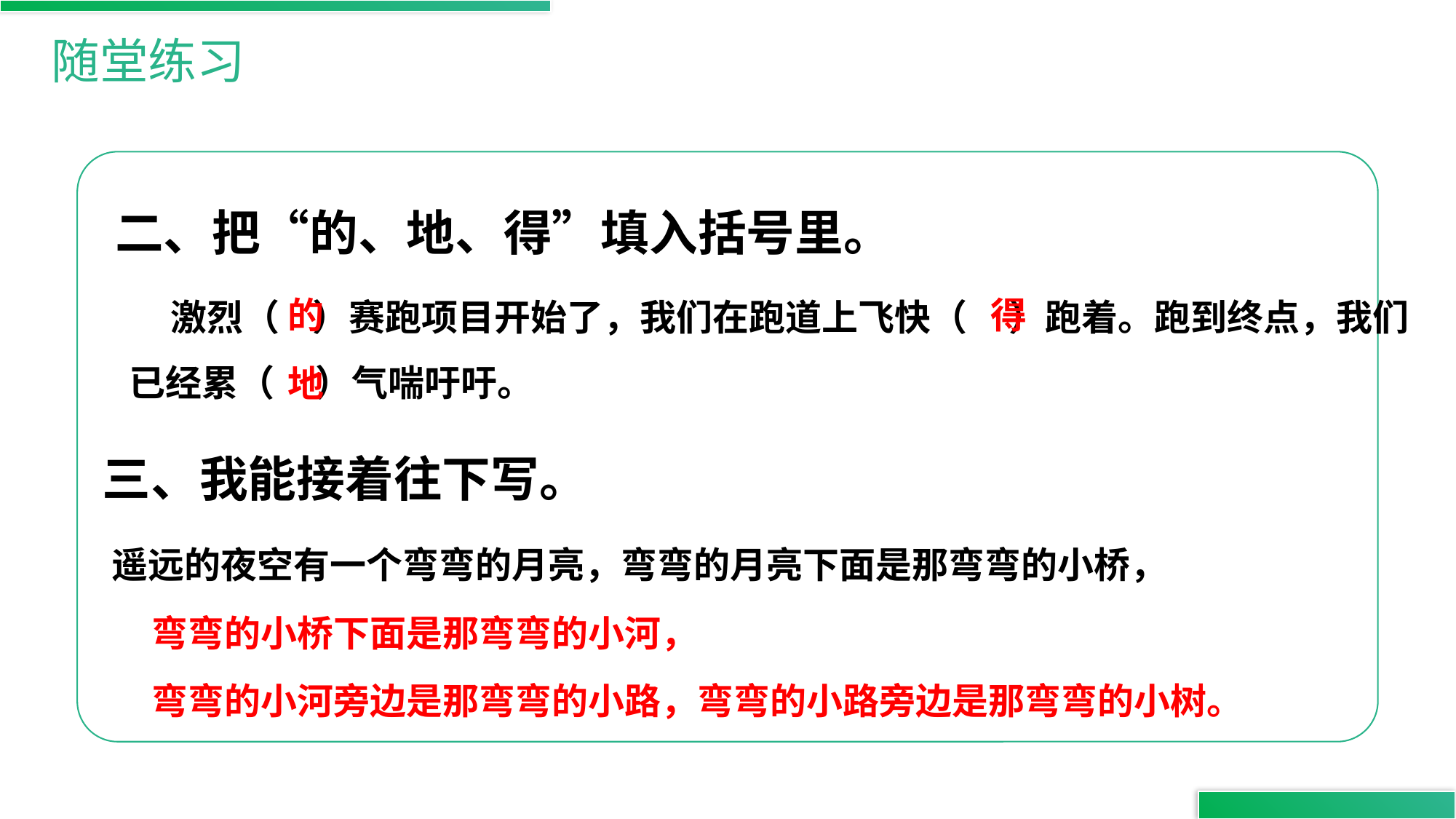

随堂练习
二、把“的、地、得”填入括号里。
的
得
    激烈（    ）赛跑项目开始了，我们在跑道上飞快（     ）跑着。跑到终点，我们已经累（     ）气喘吁吁。
地
三、我能接着往下写。
    遥远的夜空有一个弯弯的月亮，弯弯的月亮下面是那弯弯的小桥，

弯弯的小桥下面是那弯弯的小河，
弯弯的小河旁边是那弯弯的小路，弯弯的小路旁边是那弯弯的小树。